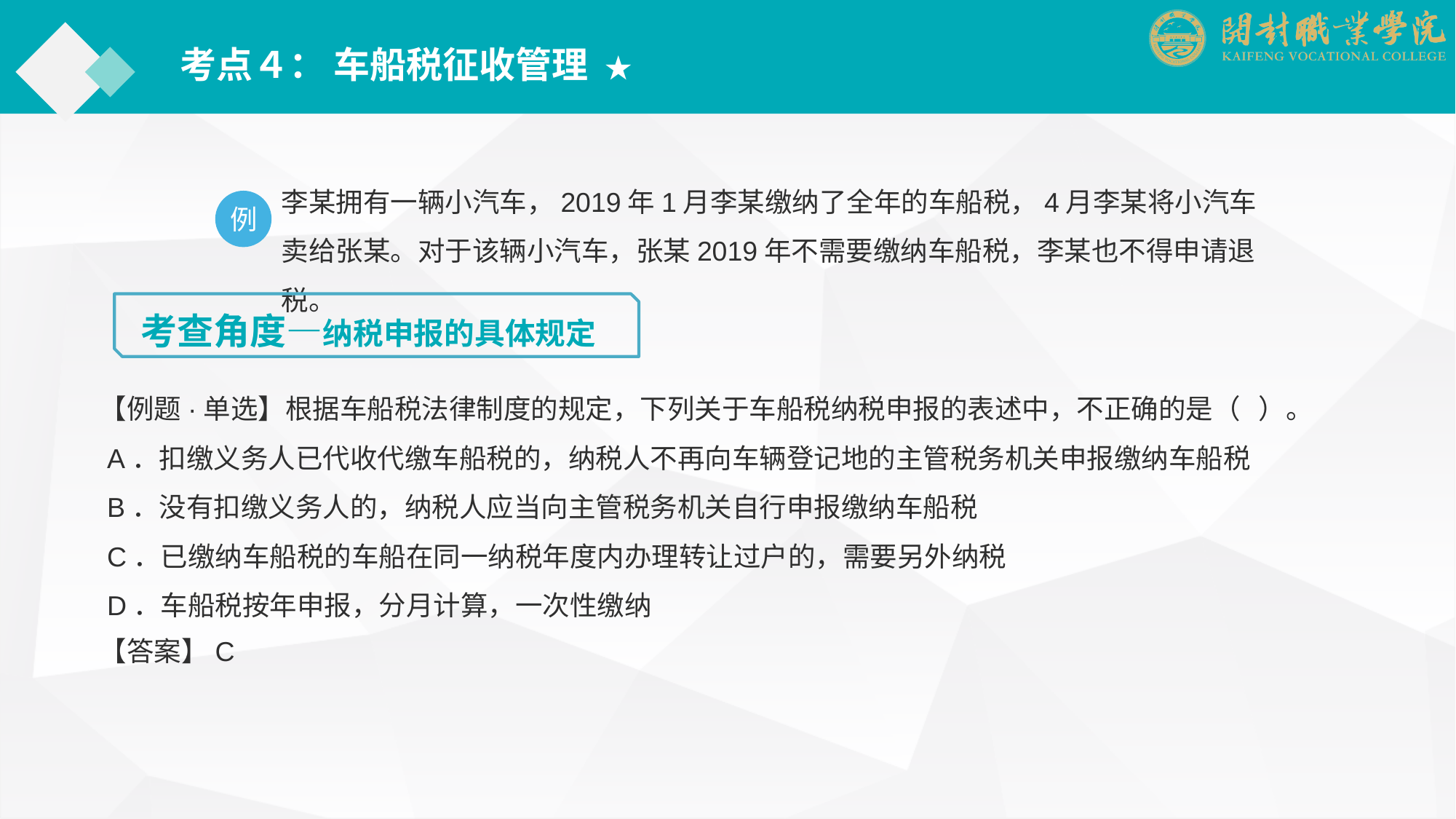

考点４： 车船税征收管理  ★
李某拥有一辆小汽车，2019年1月李某缴纳了全年的车船税，4月李某将小汽车卖给张某。对于该辆小汽车，张某2019年不需要缴纳车船税，李某也不得申请退税。

例

考查角度—纳税申报的具体规定
【例题·单选】根据车船税法律制度的规定，下列关于车船税纳税申报的表述中，不正确的是（   ）。
 A．扣缴义务人已代收代缴车船税的，纳税人不再向车辆登记地的主管税务机关申报缴纳车船税
 B．没有扣缴义务人的，纳税人应当向主管税务机关自行申报缴纳车船税
 C．已缴纳车船税的车船在同一纳税年度内办理转让过户的，需要另外纳税
 D．车船税按年申报，分月计算，一次性缴纳
【答案】C